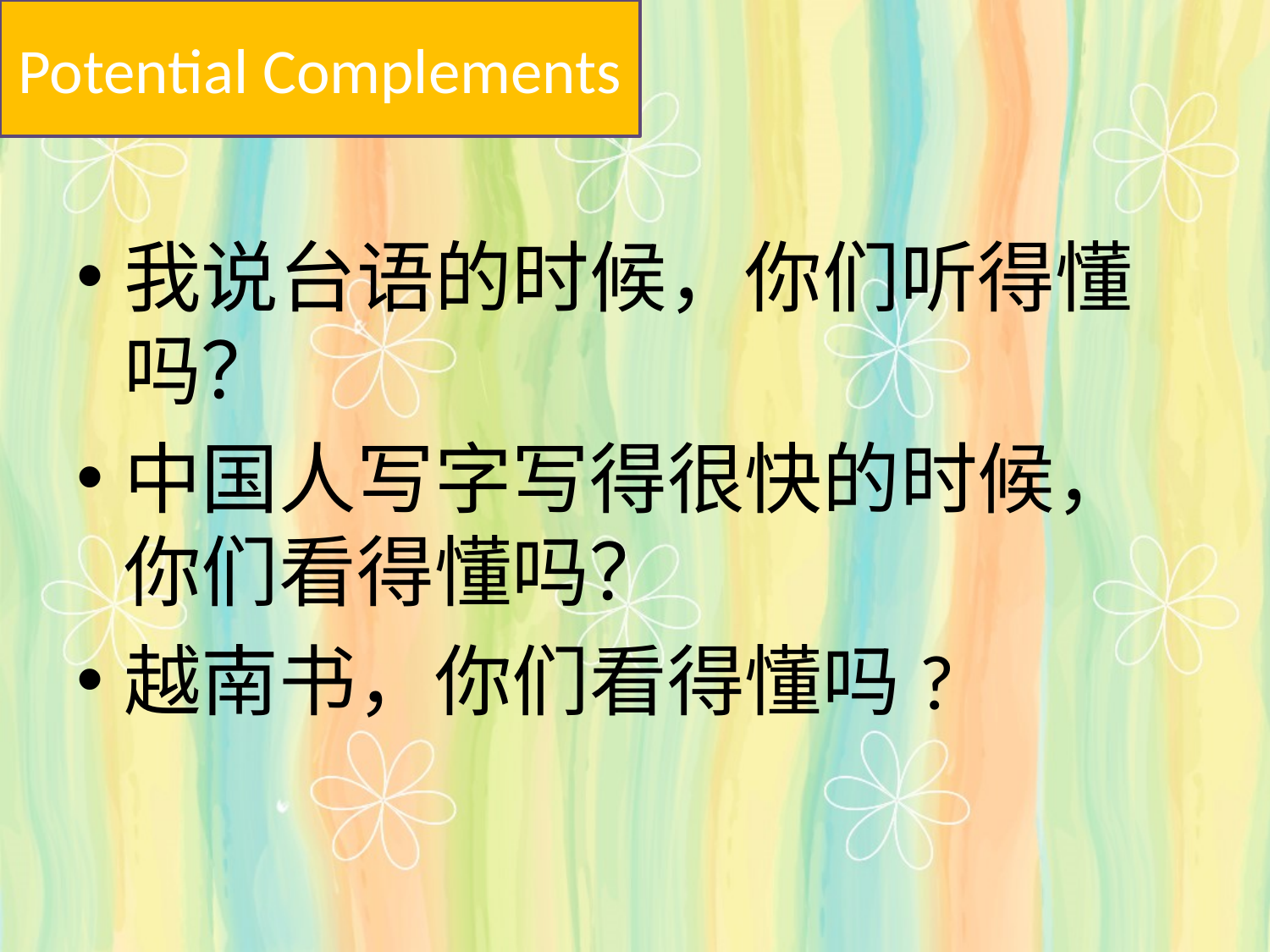

Potential Complements
#
我说台语的时候，你们听得懂吗？
中国人写字写得很快的时候，你们看得懂吗？
越南书，你们看得懂吗?